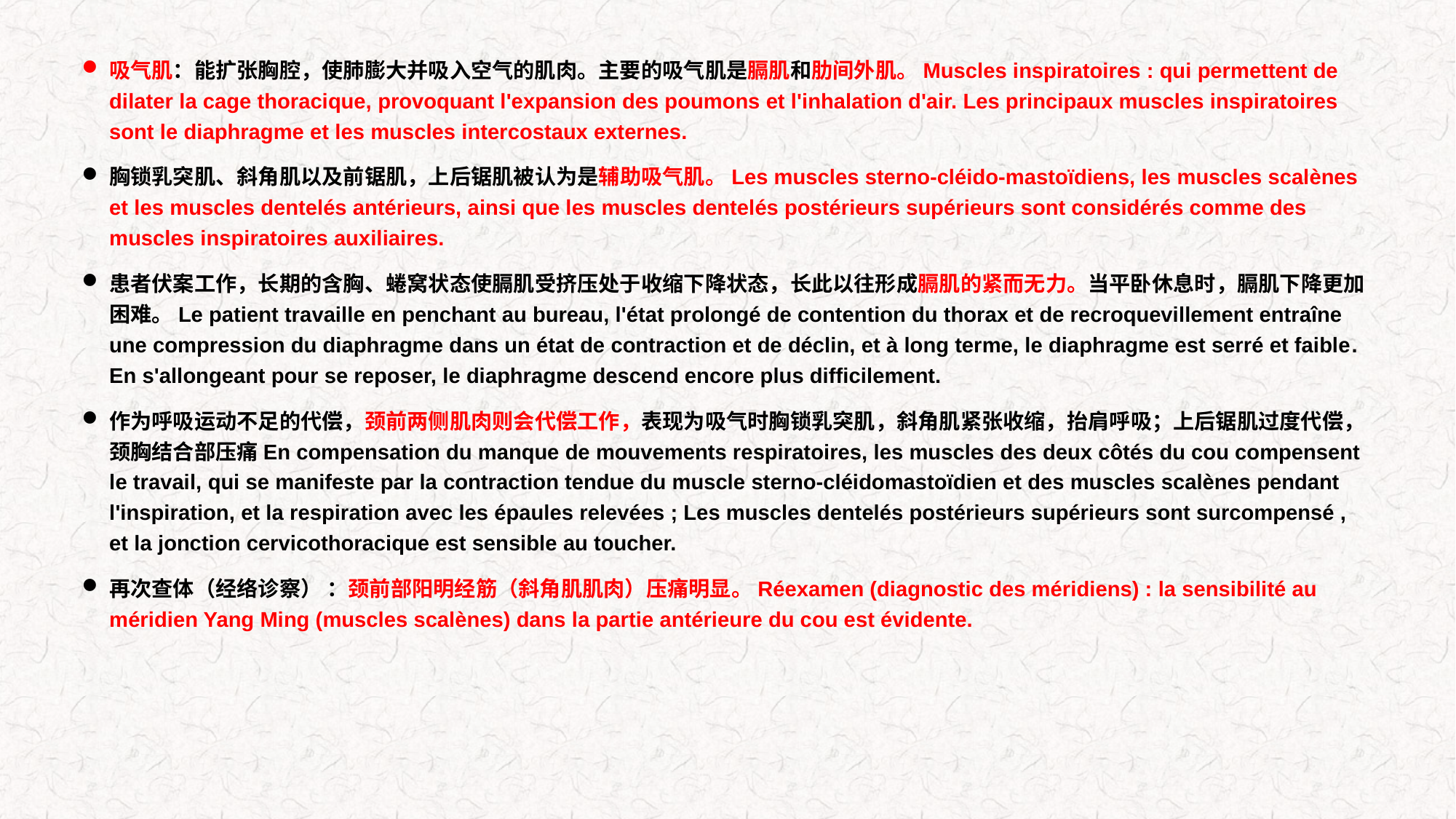

吸气肌：能扩张胸腔，使肺膨大并吸入空气的肌肉。主要的吸气肌是膈肌和肋间外肌。Muscles inspiratoires : qui permettent de dilater la cage thoracique, provoquant l'expansion des poumons et l'inhalation d'air. Les principaux muscles inspiratoires sont le diaphragme et les muscles intercostaux externes.
胸锁乳突肌、斜角肌以及前锯肌，上后锯肌被认为是辅助吸气肌。Les muscles sterno-cléido-mastoïdiens, les muscles scalènes et les muscles dentelés antérieurs, ainsi que les muscles dentelés postérieurs supérieurs sont considérés comme des muscles inspiratoires auxiliaires.
患者伏案工作，长期的含胸、蜷窝状态使膈肌受挤压处于收缩下降状态，长此以往形成膈肌的紧而无力。当平卧休息时，膈肌下降更加困难。Le patient travaille en penchant au bureau, l'état prolongé de contention du thorax et de recroquevillement entraîne une compression du diaphragme dans un état de contraction et de déclin, et à long terme, le diaphragme est serré et faible. En s'allongeant pour se reposer, le diaphragme descend encore plus difficilement.
作为呼吸运动不足的代偿，颈前两侧肌肉则会代偿工作，表现为吸气时胸锁乳突肌，斜角肌紧张收缩，抬肩呼吸；上后锯肌过度代偿，颈胸结合部压痛En compensation du manque de mouvements respiratoires, les muscles des deux côtés du cou compensent le travail, qui se manifeste par la contraction tendue du muscle sterno-cléidomastoïdien et des muscles scalènes pendant l'inspiration, et la respiration avec les épaules relevées ; Les muscles dentelés postérieurs supérieurs sont surcompensé , et la jonction cervicothoracique est sensible au toucher.
再次查体（经络诊察） ：颈前部阳明经筋（斜角肌肌肉）压痛明显。Réexamen (diagnostic des méridiens) : la sensibilité au méridien Yang Ming (muscles scalènes) dans la partie antérieure du cou est évidente.